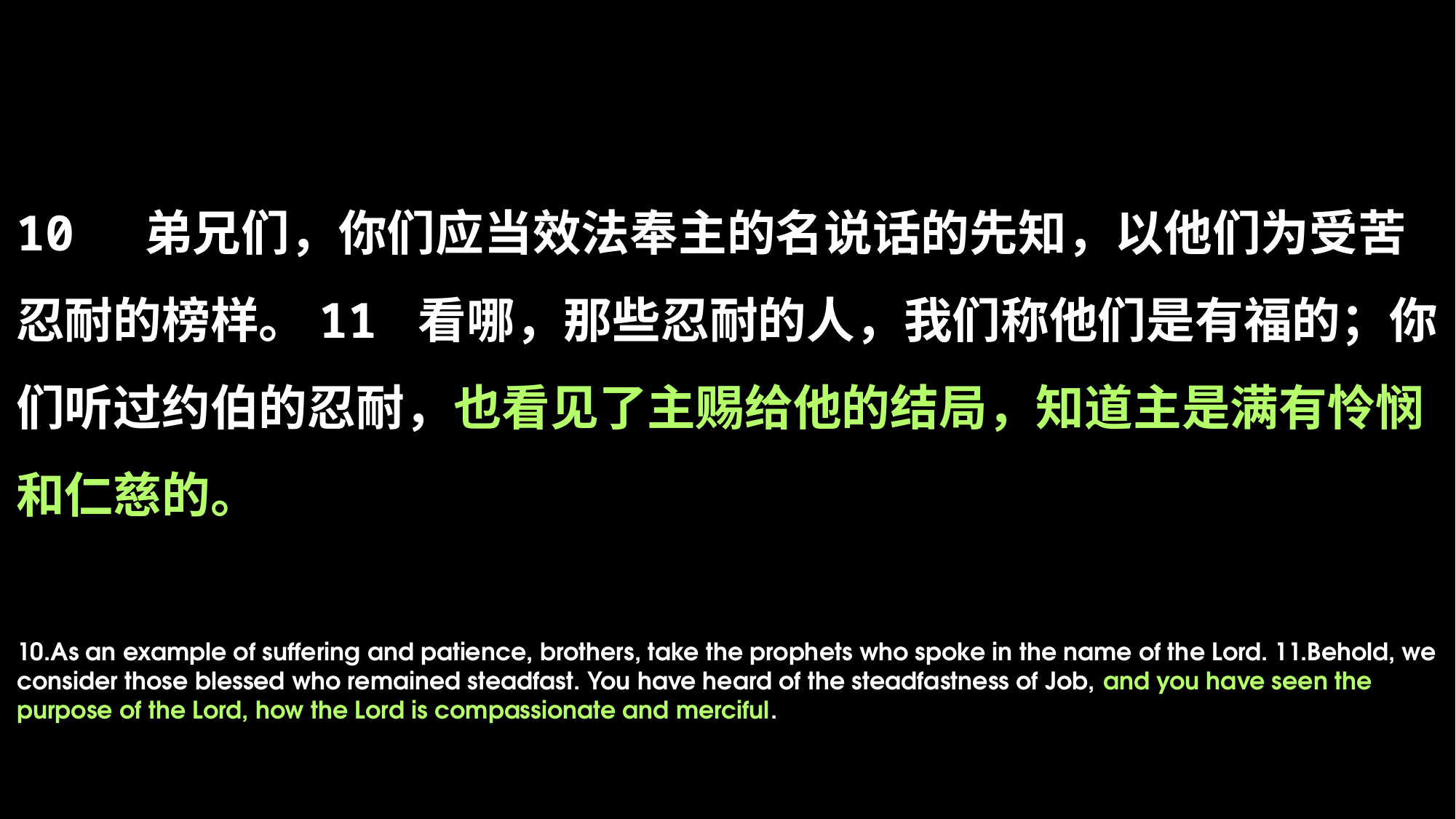

10  弟兄们，你们应当效法奉主的名说话的先知，以他们为受苦忍耐的榜样。11 看哪，那些忍耐的人，我们称他们是有福的；你们听过约伯的忍耐，也看见了主赐给他的结局，知道主是满有怜悯和仁慈的。

10.As an example of suffering and patience, brothers, take the prophets who spoke in the name of the Lord. 11.Behold, we consider those blessed who remained steadfast. You have heard of the steadfastness of Job, and you have seen the purpose of the Lord, how the Lord is compassionate and merciful.